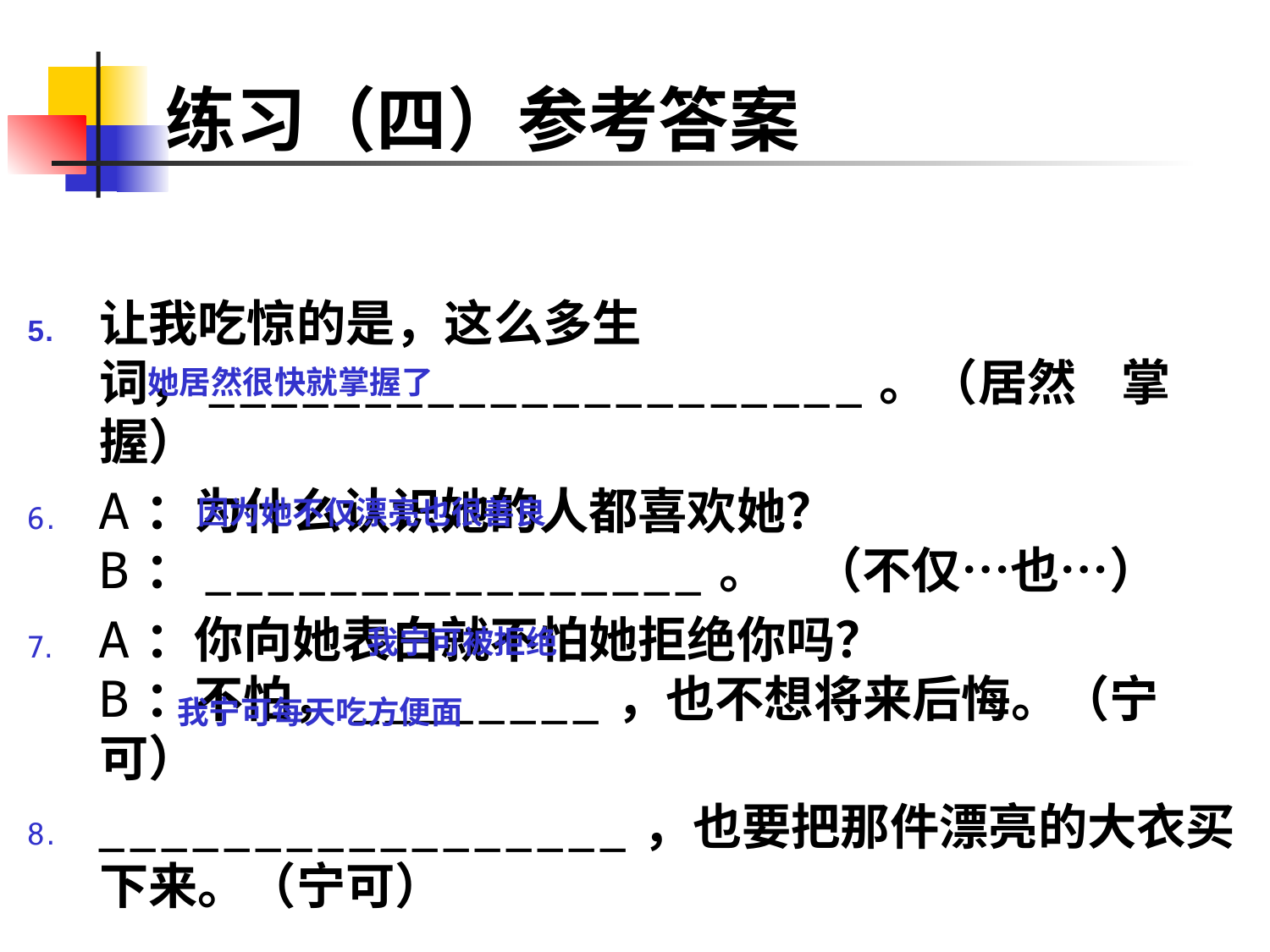

# 练习（四）参考答案
让我吃惊的是，这么多生词，_____________________。（居然    掌握）
A：为什么认识她的人都喜欢她？                             B：________________。    （不仅…也…）
A：你向她表白就不怕她拒绝你吗？                        B：不怕，________，也不想将来后悔。（宁可）
_________________，也要把那件漂亮的大衣买下来。（宁可）
她居然很快就掌握了
因为她不仅漂亮也很善良
我宁可被拒绝
我宁可每天吃方便面